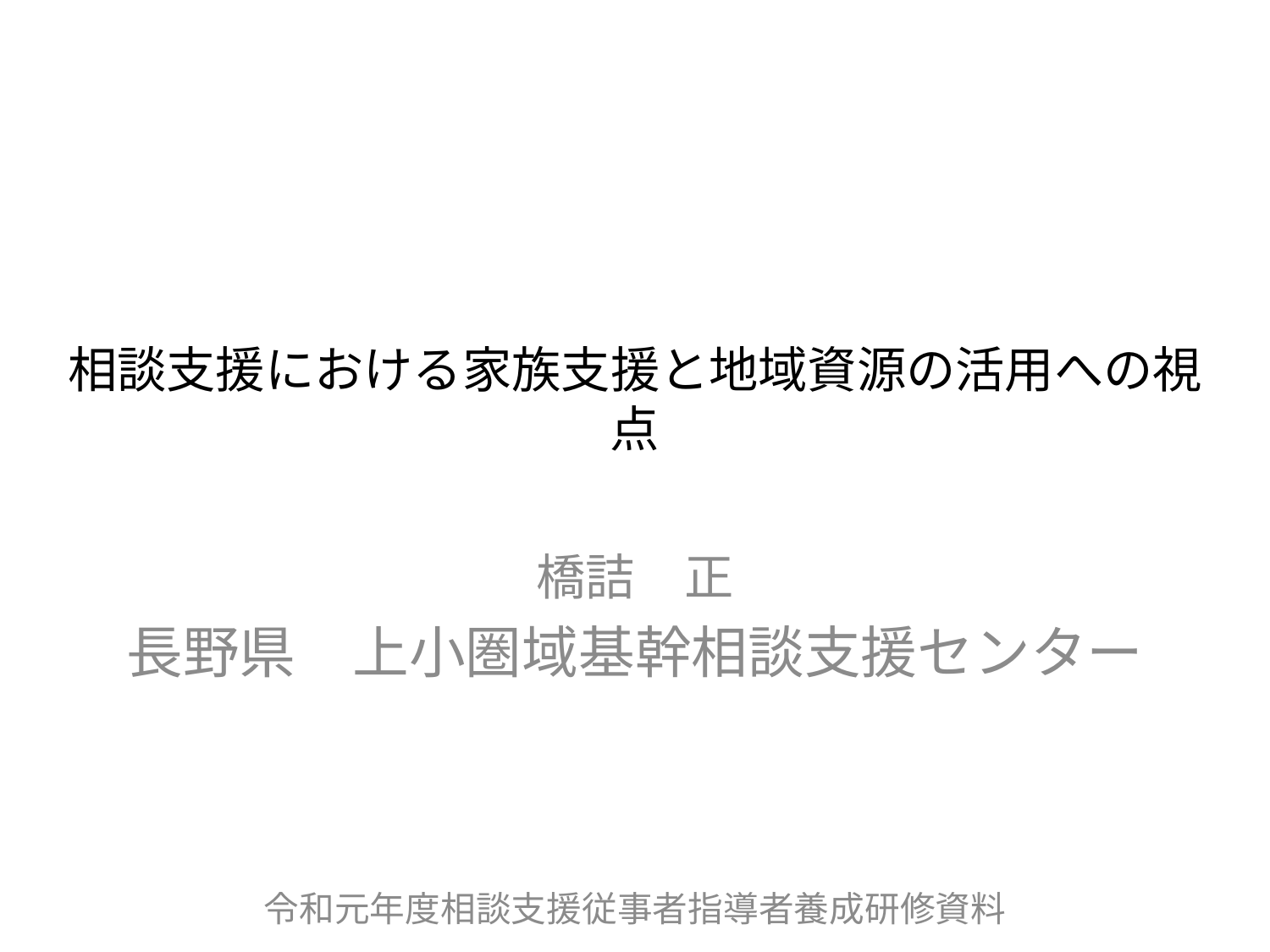

# 相談支援における家族支援と地域資源の活用への視点
橋詰　正
長野県　上小圏域基幹相談支援センター
令和元年度相談支援従事者指導者養成研修資料